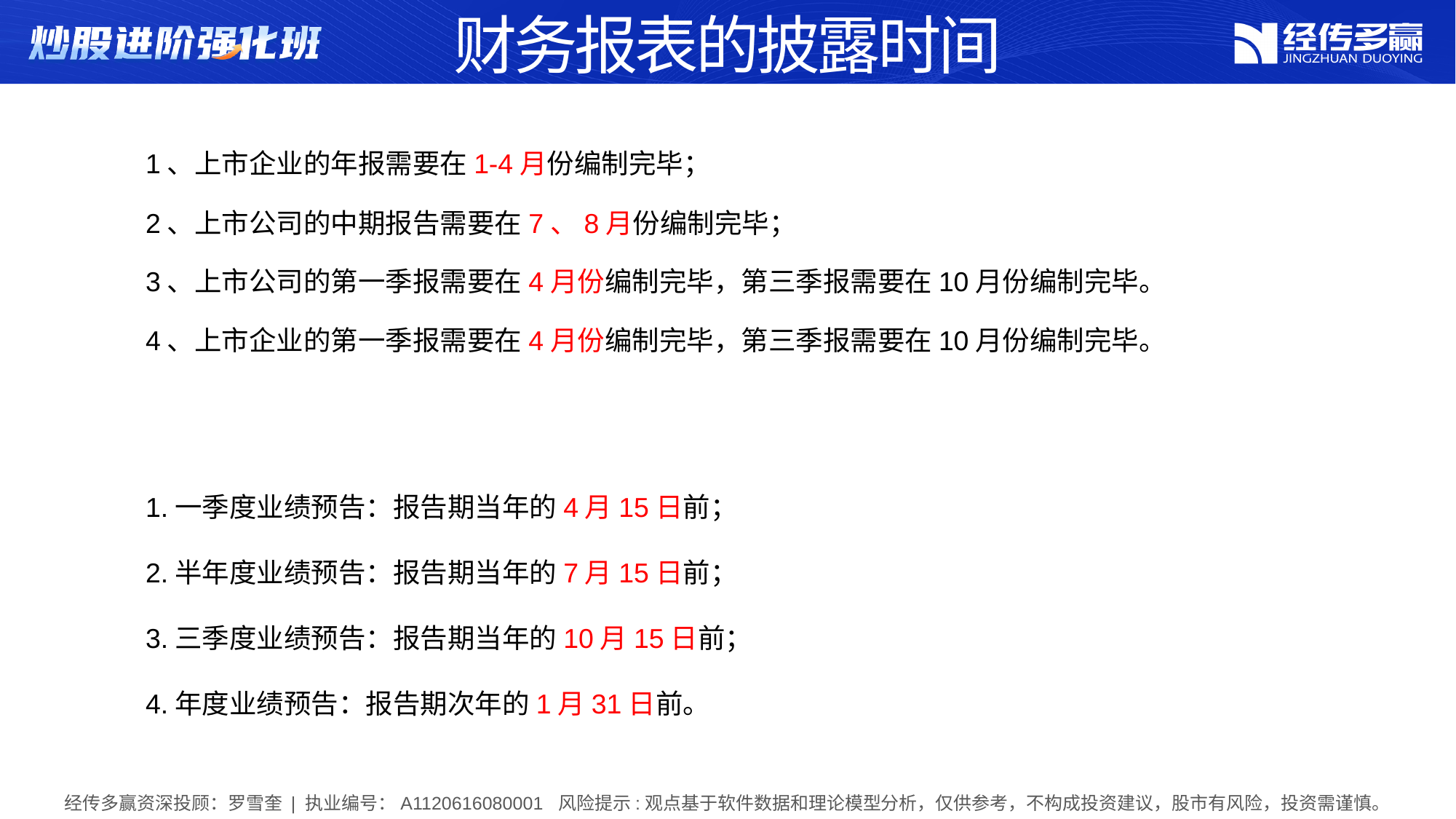

财务报表的披露时间
1、上市企业的年报需要在1-4月份编制完毕；
2、上市公司的中期报告需要在7、8月份编制完毕；
3、上市公司的第一季报需要在4月份编制完毕，第三季报需要在10月份编制完毕。
4、上市企业的第一季报需要在4月份编制完毕，第三季报需要在10月份编制完毕。
1.一季度业绩预告：报告期当年的4月15日前；

2.半年度业绩预告：报告期当年的7月15日前；

3.三季度业绩预告：报告期当年的10月15日前；

4.年度业绩预告：报告期次年的1月31日前。